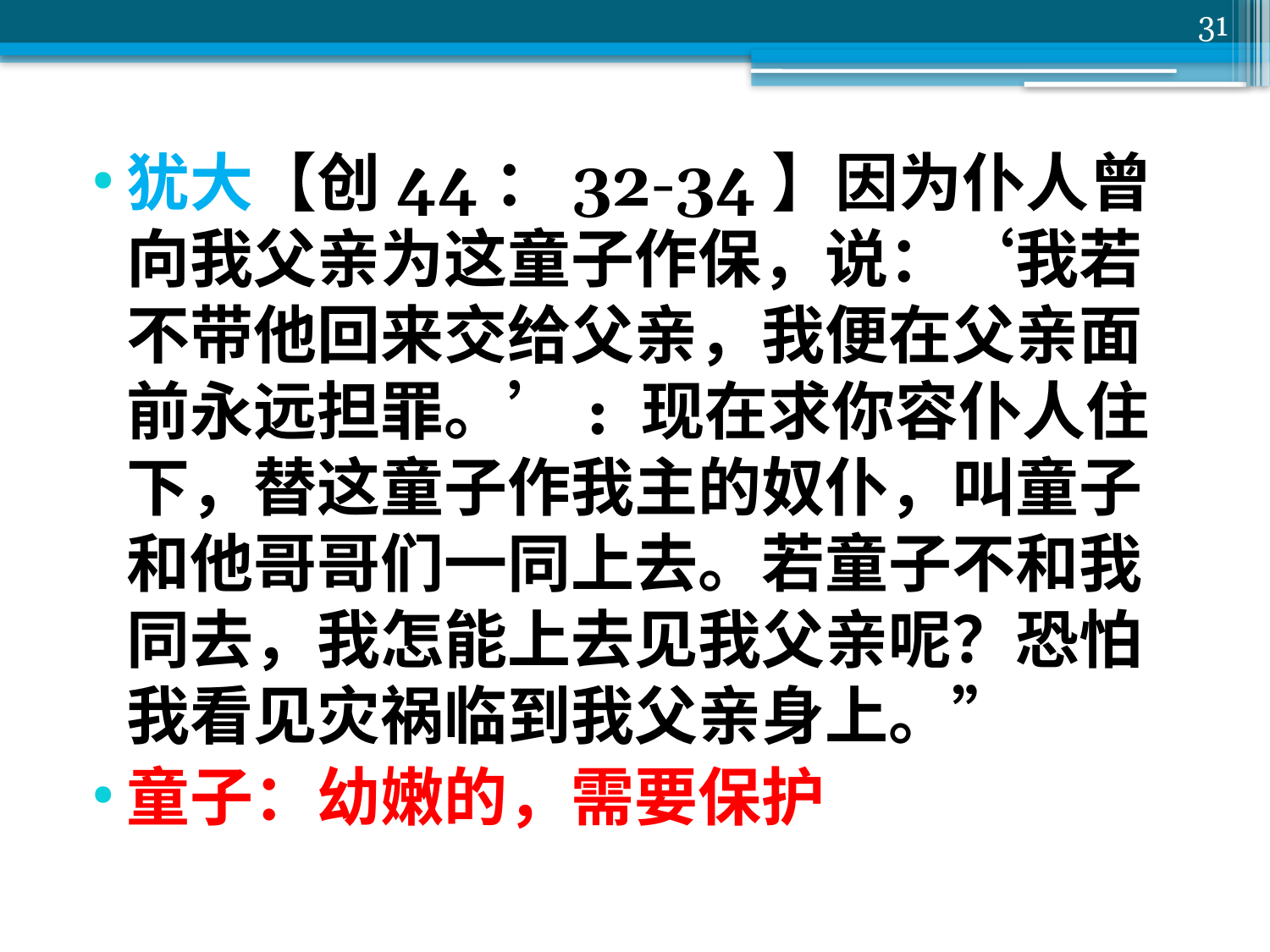

31
犹大【创44：32-34】因为仆人曾向我父亲为这童子作保，说：‘我若不带他回来交给父亲，我便在父亲面前永远担罪。’: 现在求你容仆人住下，替这童子作我主的奴仆，叫童子和他哥哥们一同上去。若童子不和我同去，我怎能上去见我父亲呢？恐怕我看见灾祸临到我父亲身上。”
童子：幼嫩的，需要保护